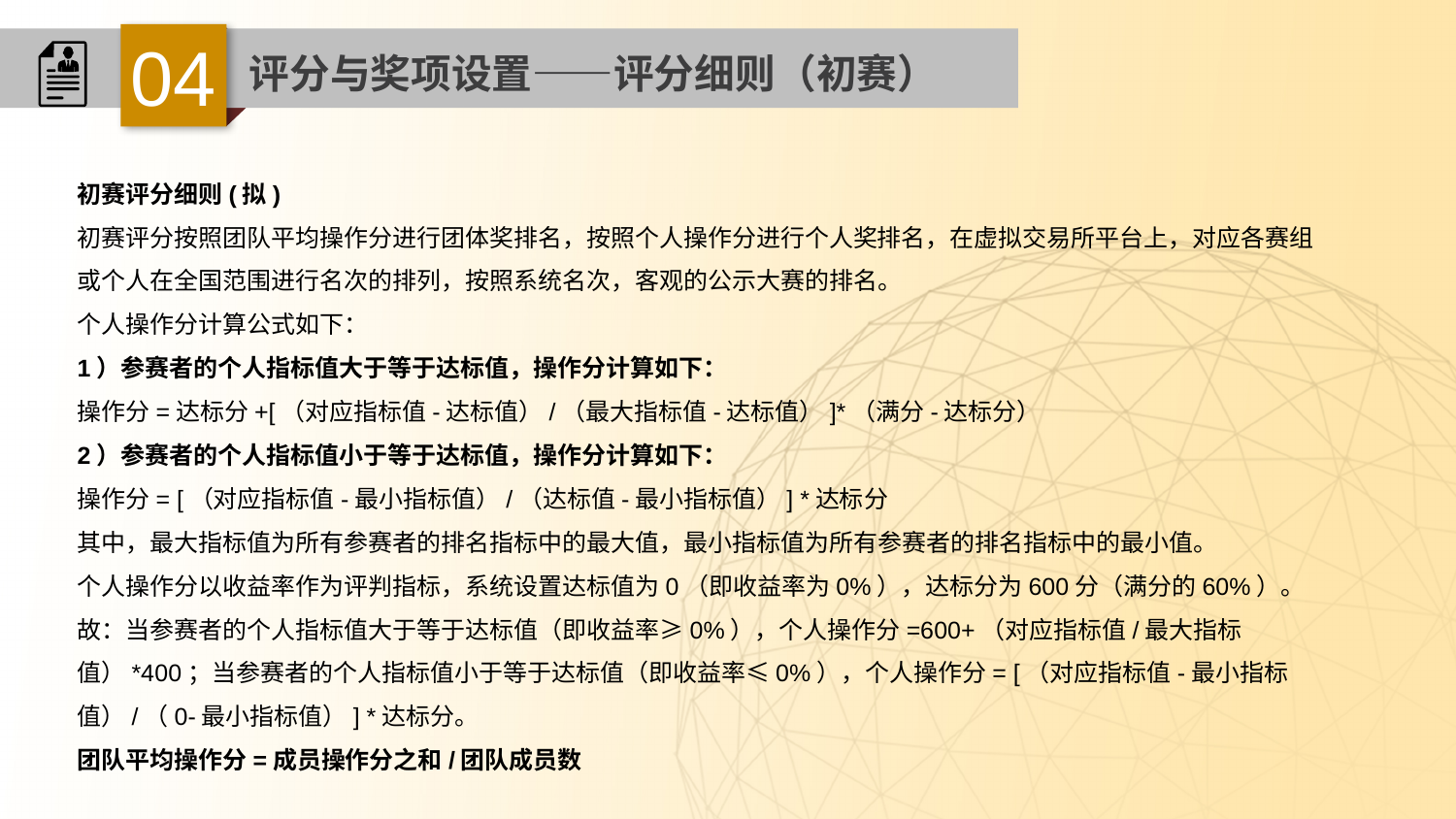

04

评分与奖项设置——评分细则（初赛）

初赛评分细则(拟)
初赛评分按照团队平均操作分进行团体奖排名，按照个人操作分进行个人奖排名，在虚拟交易所平台上，对应各赛组或个人在全国范围进行名次的排列，按照系统名次，客观的公示大赛的排名。
个人操作分计算公式如下：
1）参赛者的个人指标值大于等于达标值，操作分计算如下：
操作分=达标分+[（对应指标值-达标值）/（最大指标值-达标值）]*（满分-达标分）
2）参赛者的个人指标值小于等于达标值，操作分计算如下：
操作分= [（对应指标值-最小指标值）/（达标值-最小指标值）] *达标分
其中，最大指标值为所有参赛者的排名指标中的最大值，最小指标值为所有参赛者的排名指标中的最小值。
个人操作分以收益率作为评判指标，系统设置达标值为0（即收益率为0%），达标分为600分（满分的60%）。
故：当参赛者的个人指标值大于等于达标值（即收益率≥0%），个人操作分=600+（对应指标值/最大指标值）*400；当参赛者的个人指标值小于等于达标值（即收益率≤0%），个人操作分= [（对应指标值-最小指标值）/（0-最小指标值）] *达标分。
团队平均操作分=成员操作分之和/团队成员数